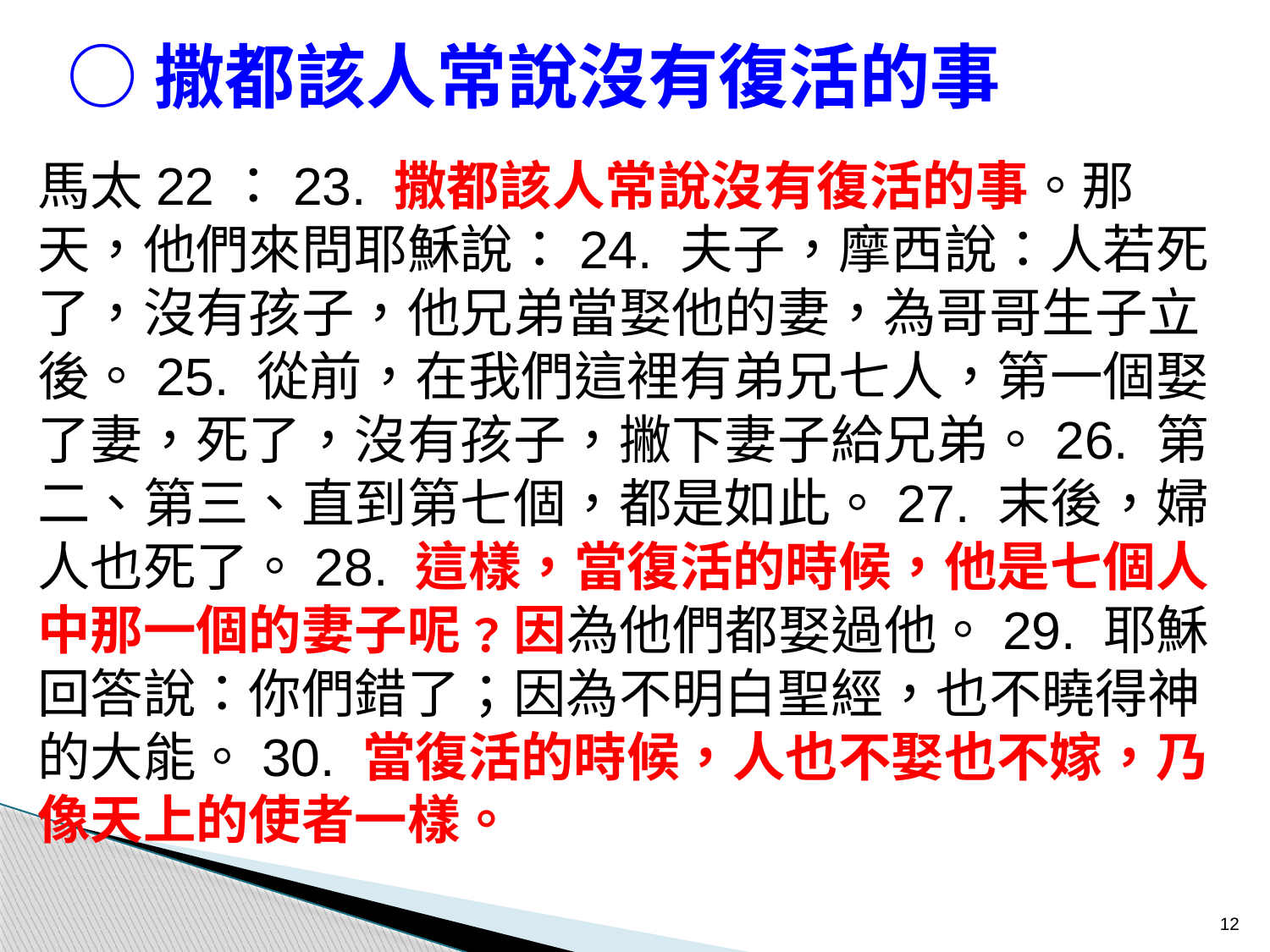

○撒都該人常說沒有復活的事
馬太22：23. 撒都該人常說沒有復活的事。那天，他們來問耶穌說：24. 夫子，摩西說：人若死了，沒有孩子，他兄弟當娶他的妻，為哥哥生子立後。25. 從前，在我們這裡有弟兄七人，第一個娶了妻，死了，沒有孩子，撇下妻子給兄弟。26. 第二、第三、直到第七個，都是如此。27. 末後，婦人也死了。28. 這樣，當復活的時候，他是七個人中那一個的妻子呢﹖因為他們都娶過他。29. 耶穌回答說：你們錯了；因為不明白聖經，也不曉得神的大能。30. 當復活的時候，人也不娶也不嫁，乃像天上的使者一樣。
12